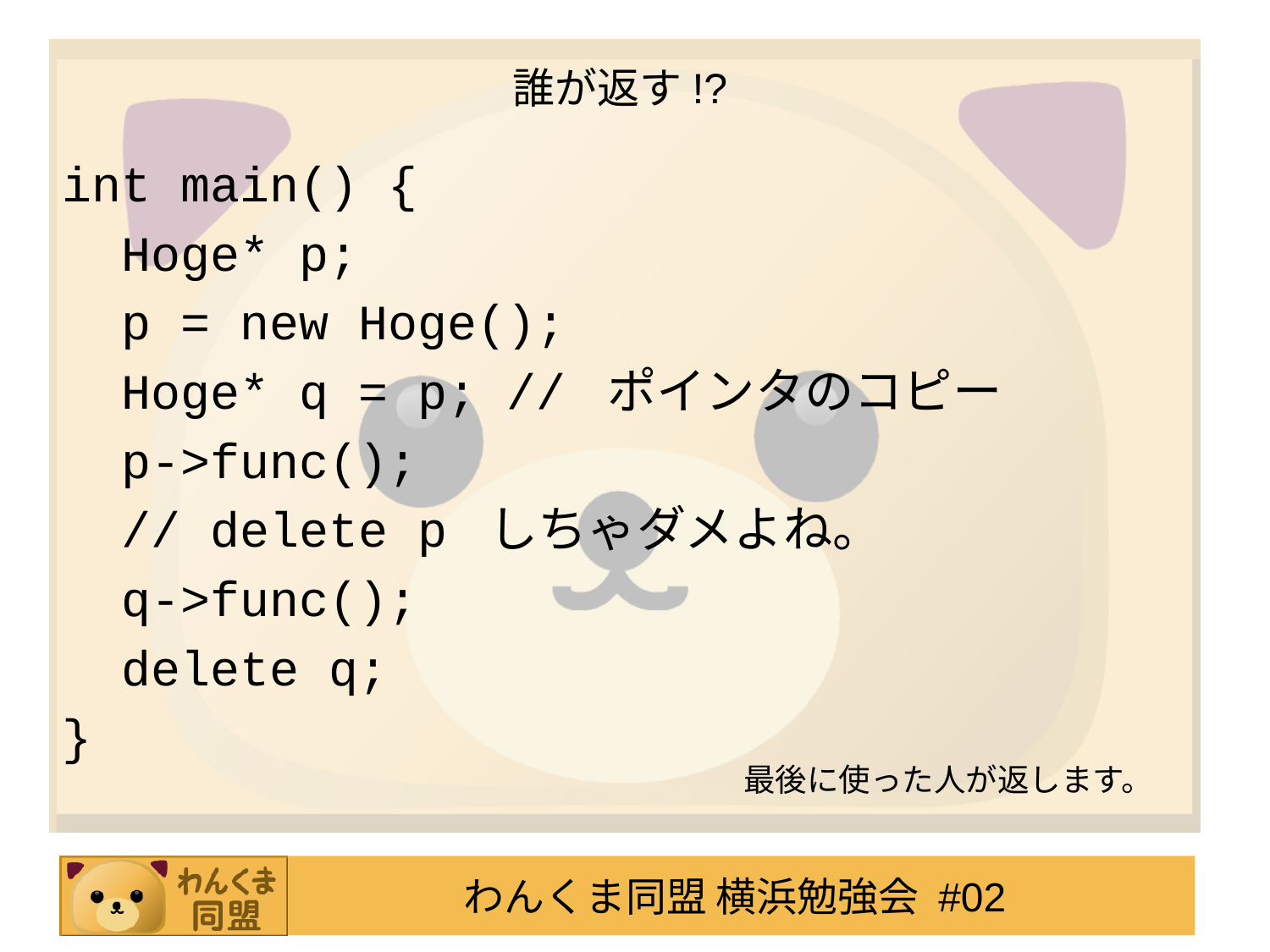

# 誰が返す!?
int main() {
  Hoge* p;
  p = new Hoge();
  Hoge* q = p; // ポインタのコピー
  p->func();
  // delete p しちゃダメよね。
  q->func();
  delete q;
}
最後に使った人が返します。